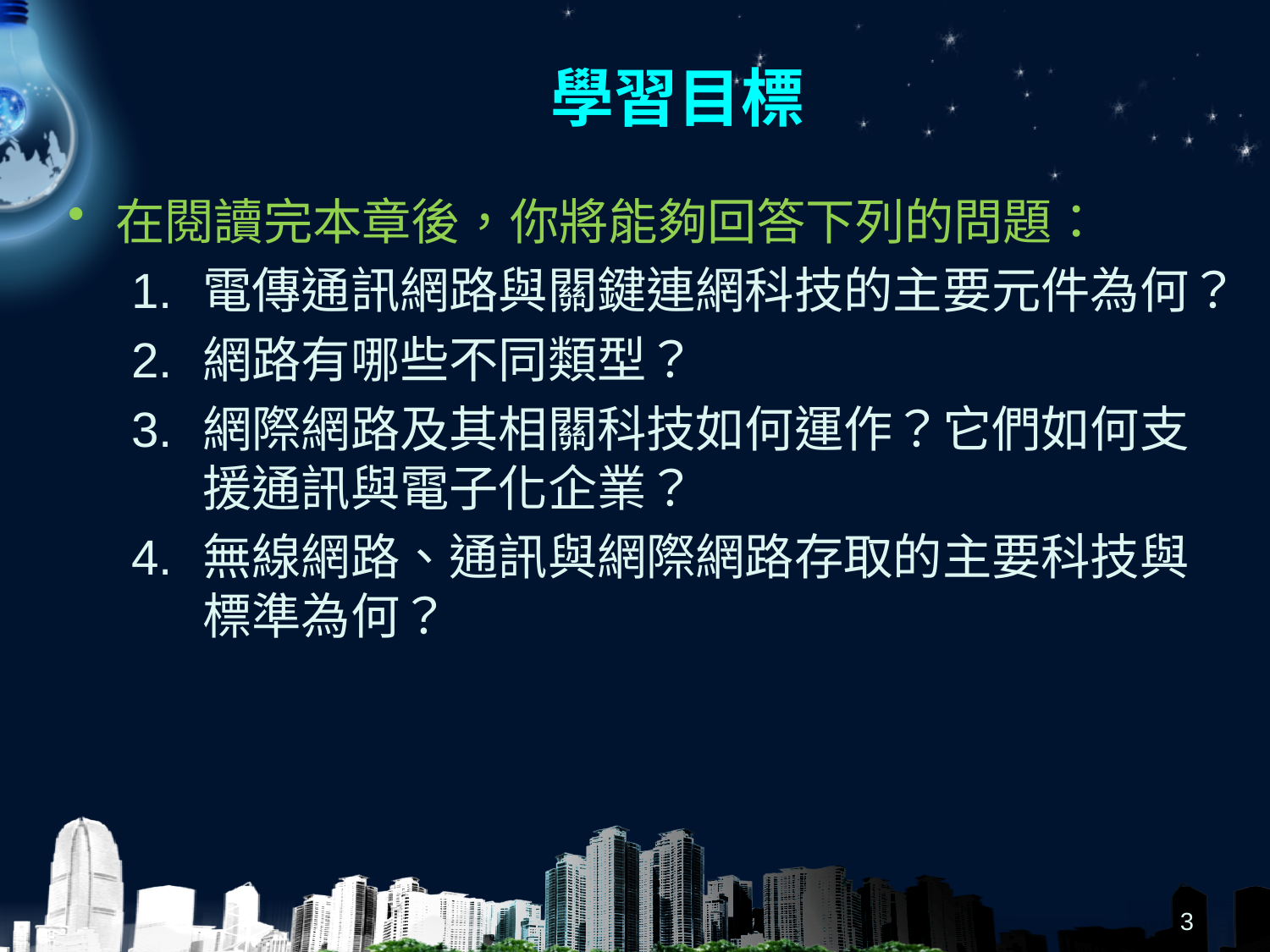

# 學習目標
在閱讀完本章後，你將能夠回答下列的問題：
電傳通訊網路與關鍵連網科技的主要元件為何？
網路有哪些不同類型？
網際網路及其相關科技如何運作？它們如何支援通訊與電子化企業？
無線網路、通訊與網際網路存取的主要科技與標準為何？
3